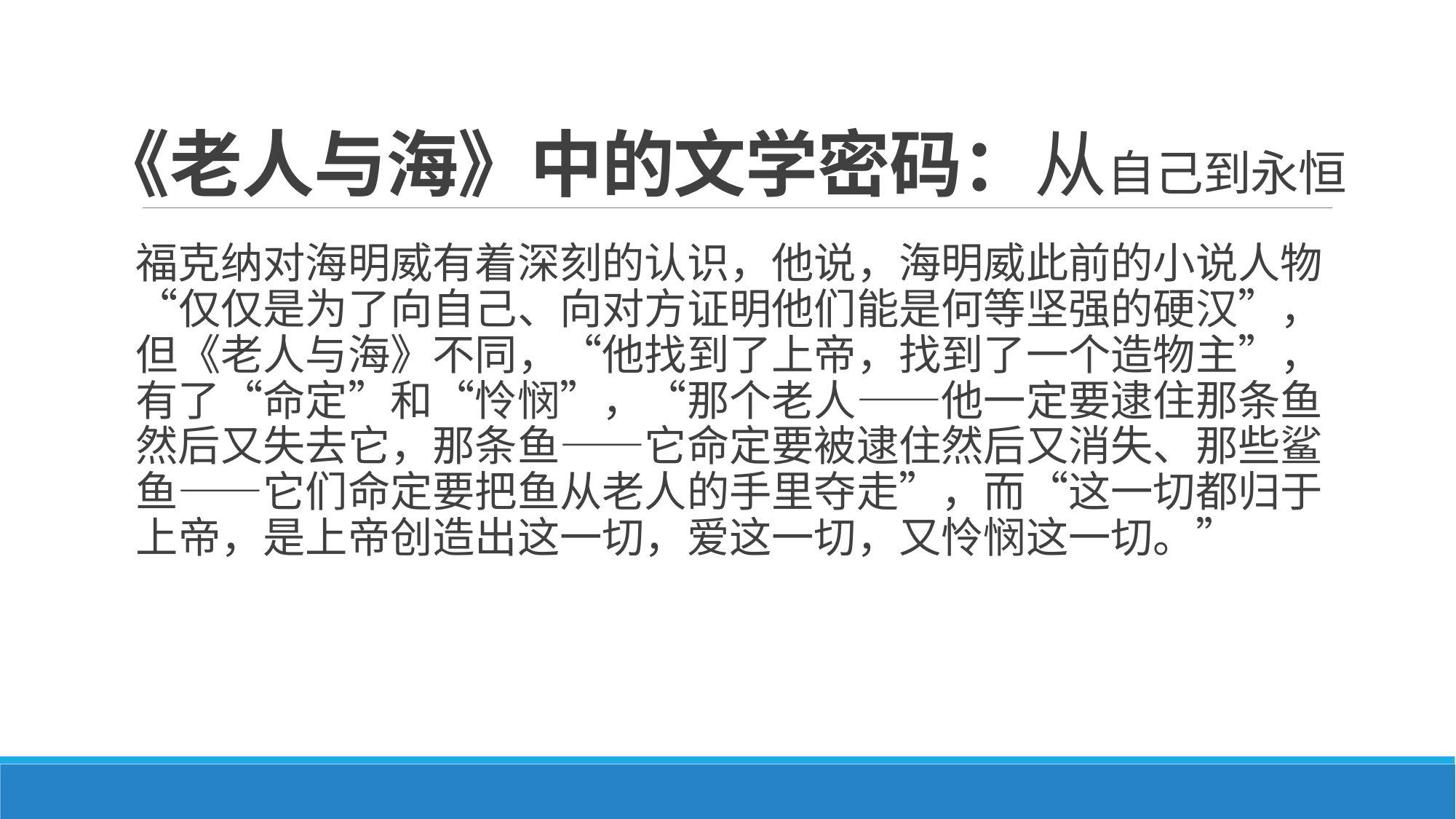

# 《老人与海》中的文学密码：从自己到永恒
福克纳对海明威有着深刻的认识，他说，海明威此前的小说人物“仅仅是为了向自己、向对方证明他们能是何等坚强的硬汉”，但《老人与海》不同，“他找到了上帝，找到了一个造物主”，有了“命定”和“怜悯”，“那个老人——他一定要逮住那条鱼然后又失去它，那条鱼——它命定要被逮住然后又消失、那些鲨鱼——它们命定要把鱼从老人的手里夺走”，而“这一切都归于上帝，是上帝创造出这一切，爱这一切，又怜悯这一切。”